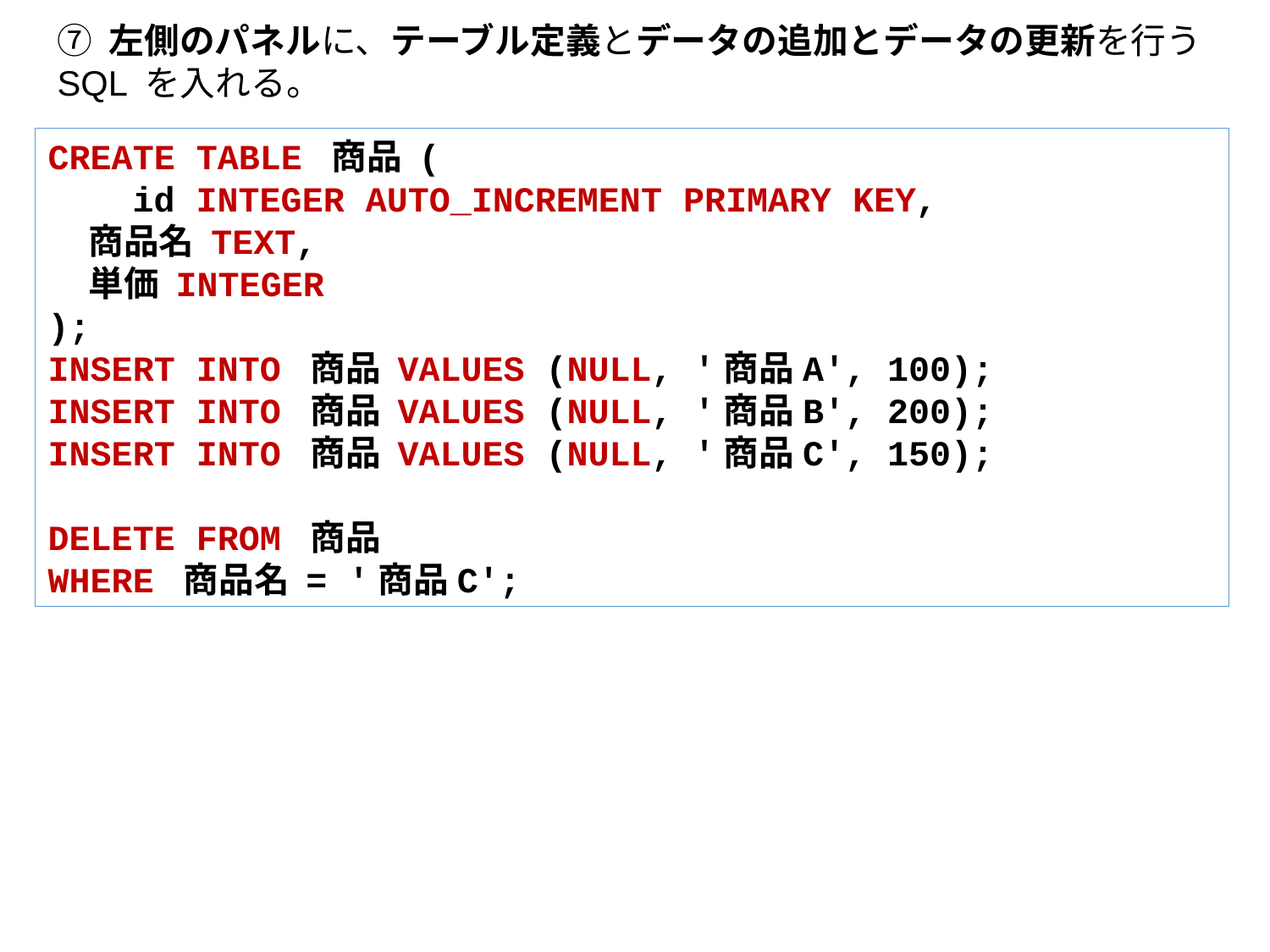

⑦ 左側のパネルに、テーブル定義とデータの追加とデータの更新を行う SQL を入れる。

CREATE TABLE 商品 (
    id INTEGER AUTO_INCREMENT PRIMARY KEY,
    商品名 TEXT,
    単価 INTEGER
);
INSERT INTO 商品 VALUES (NULL, '商品A', 100);
INSERT INTO 商品 VALUES (NULL, '商品B', 200);
INSERT INTO 商品 VALUES (NULL, '商品C', 150);

DELETE FROM 商品
WHERE 商品名 = '商品C';